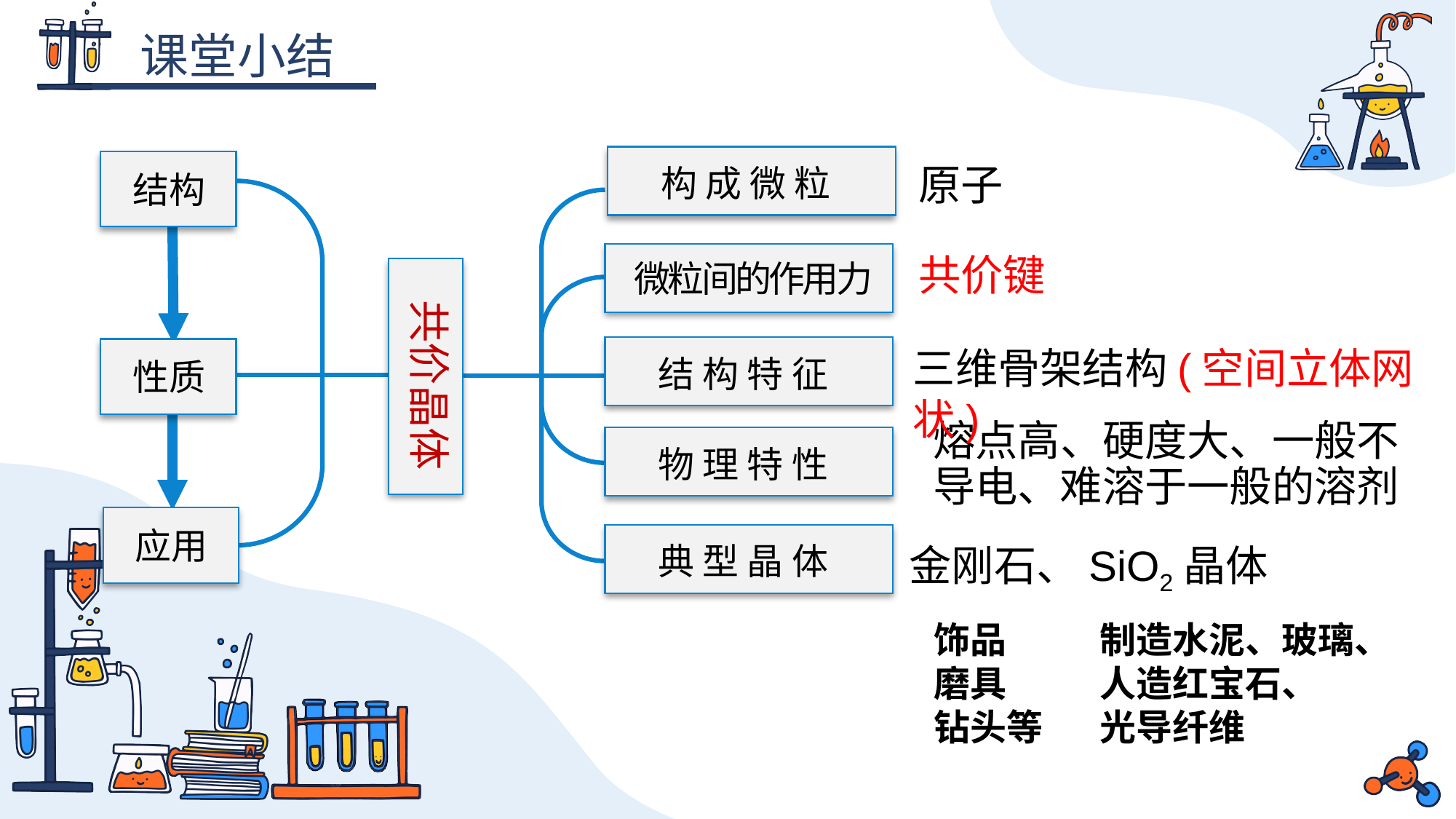

构 成 微 粒

结构
原子

共价键

微粒间的作用力

共价晶体
三维骨架结构(空间立体网状)

结 构 特 征

性质
熔点高、硬度大、一般不导电、难溶于一般的溶剂

物 理 特 性

应用

典 型 晶 体
金刚石、SiO2晶体
饰品
磨具
钻头等
制造水泥、玻璃、
人造红宝石、
光导纤维